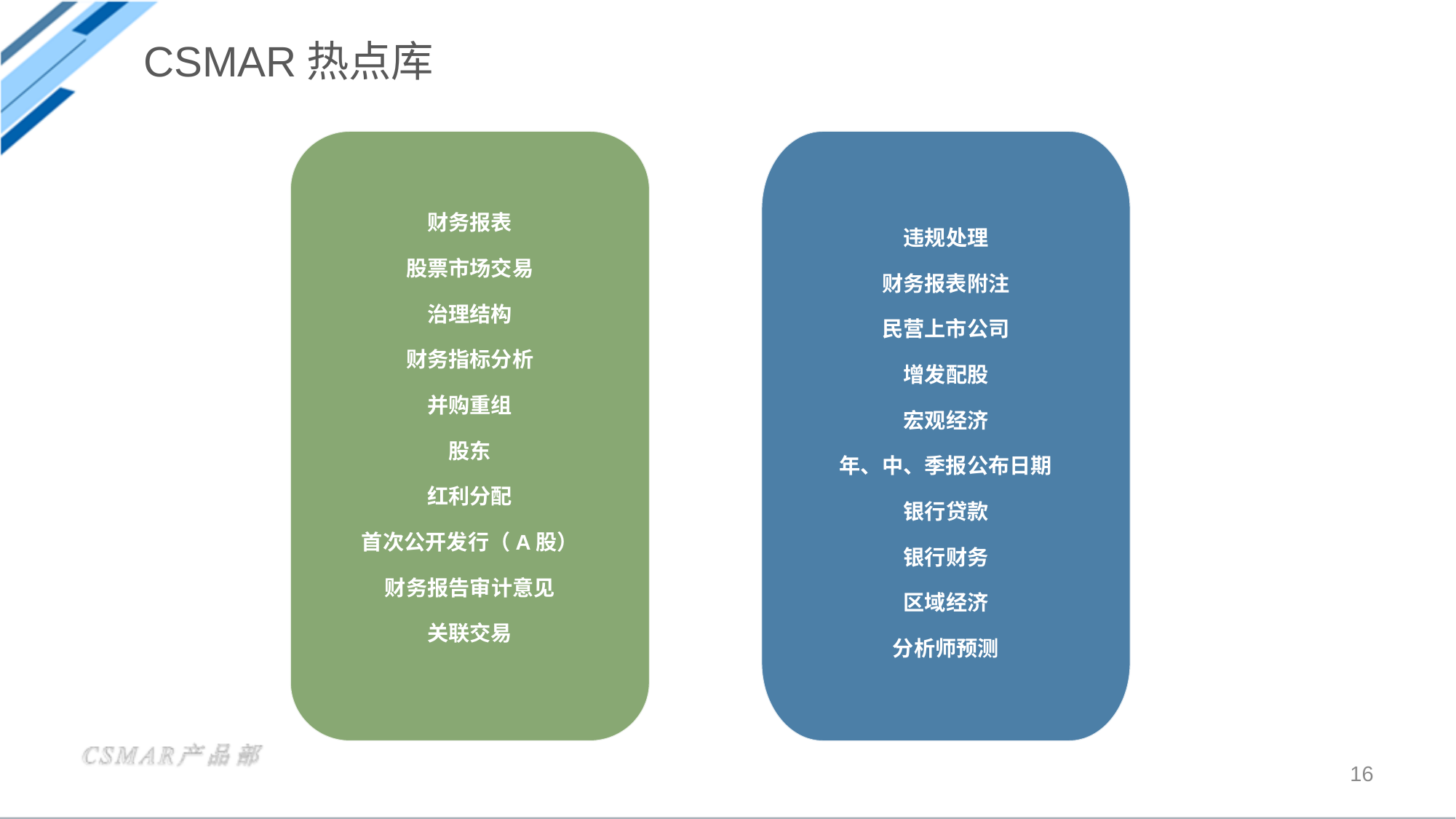

CSMAR热点库

财务报表
股票市场交易
治理结构
财务指标分析
并购重组
股东
红利分配
首次公开发行（A股）
财务报告审计意见
关联交易

违规处理
财务报表附注
民营上市公司
增发配股
宏观经济
年、中、季报公布日期
银行贷款
银行财务
区域经济
分析师预测
16